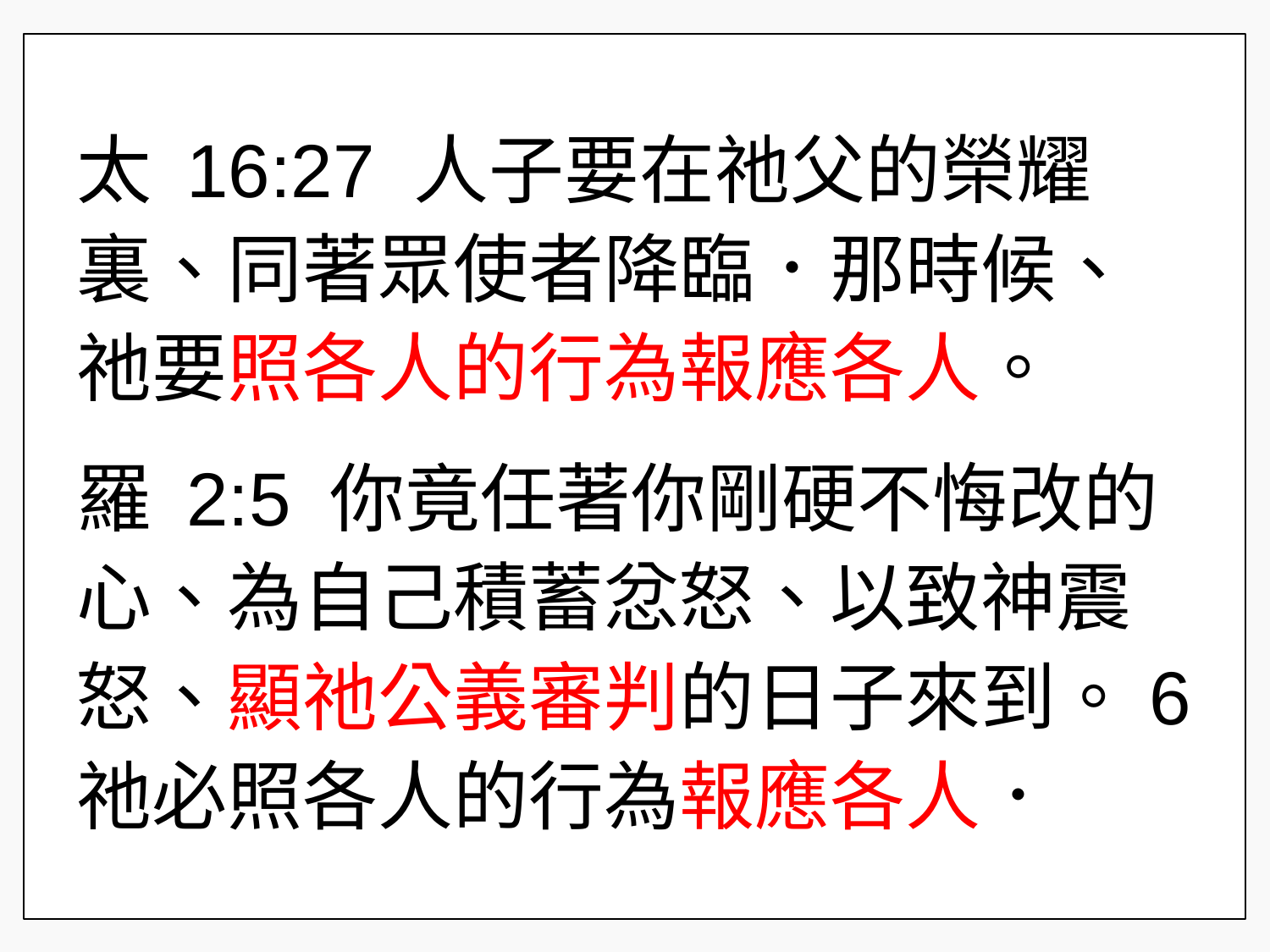

太 16:27 人子要在祂父的榮耀裏、同著眾使者降臨．那時候、祂要照各人的行為報應各人。
羅 2:5 你竟任著你剛硬不悔改的心、為自己積蓄忿怒、以致神震怒、顯祂公義審判的日子來到。6 祂必照各人的行為報應各人．